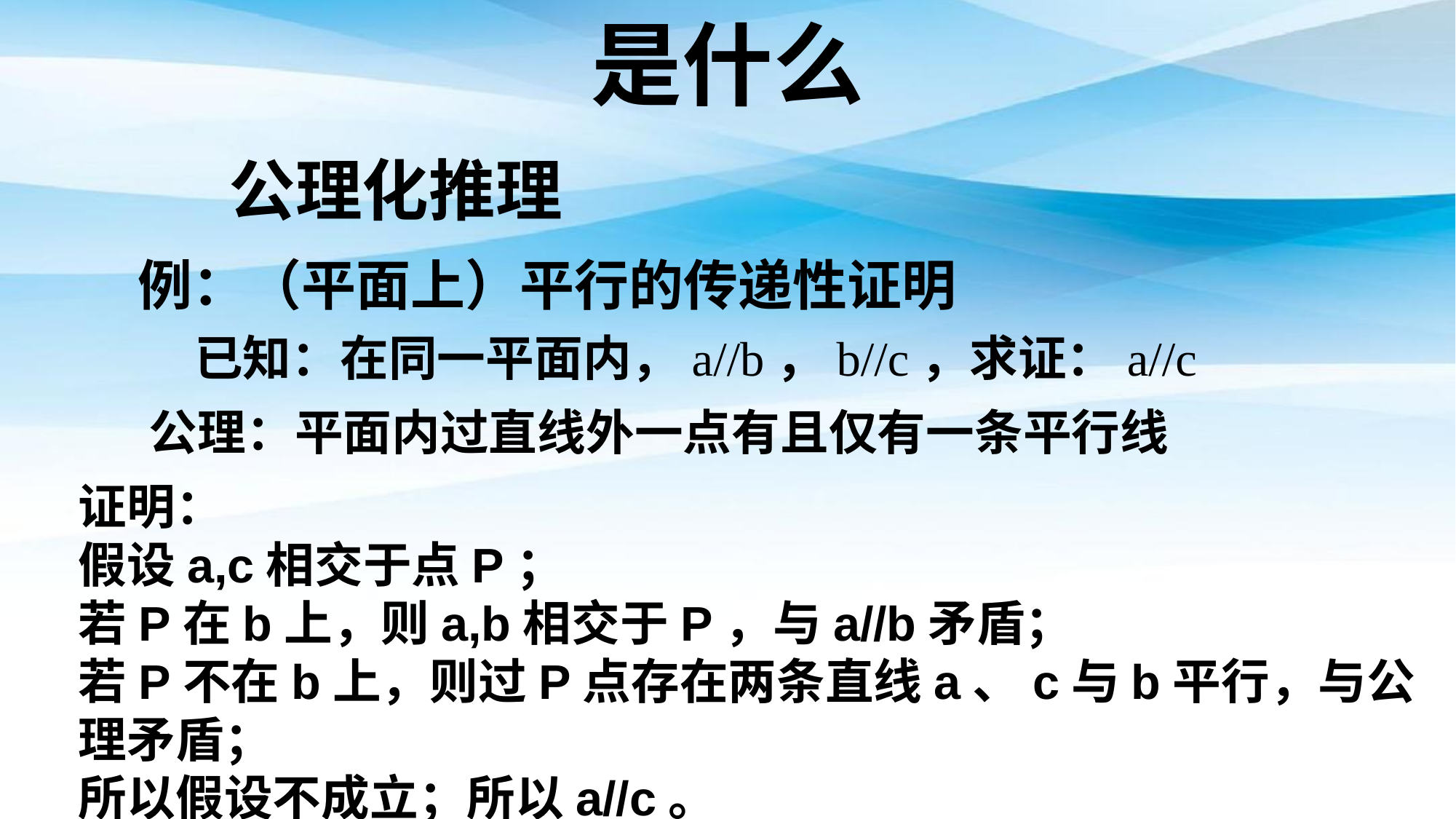

# 是什么
公理化推理

例：（平面上）平行的传递性证明
已知：在同一平面内，a//b，b//c，求证：a//c
公理：平面内过直线外一点有且仅有一条平行线
证明：
假设a,c相交于点P；
若P在b上，则a,b相交于P，与a//b矛盾；
若P不在b上，则过P点存在两条直线a、c与b平行，与公理矛盾；
所以假设不成立；所以a//c。